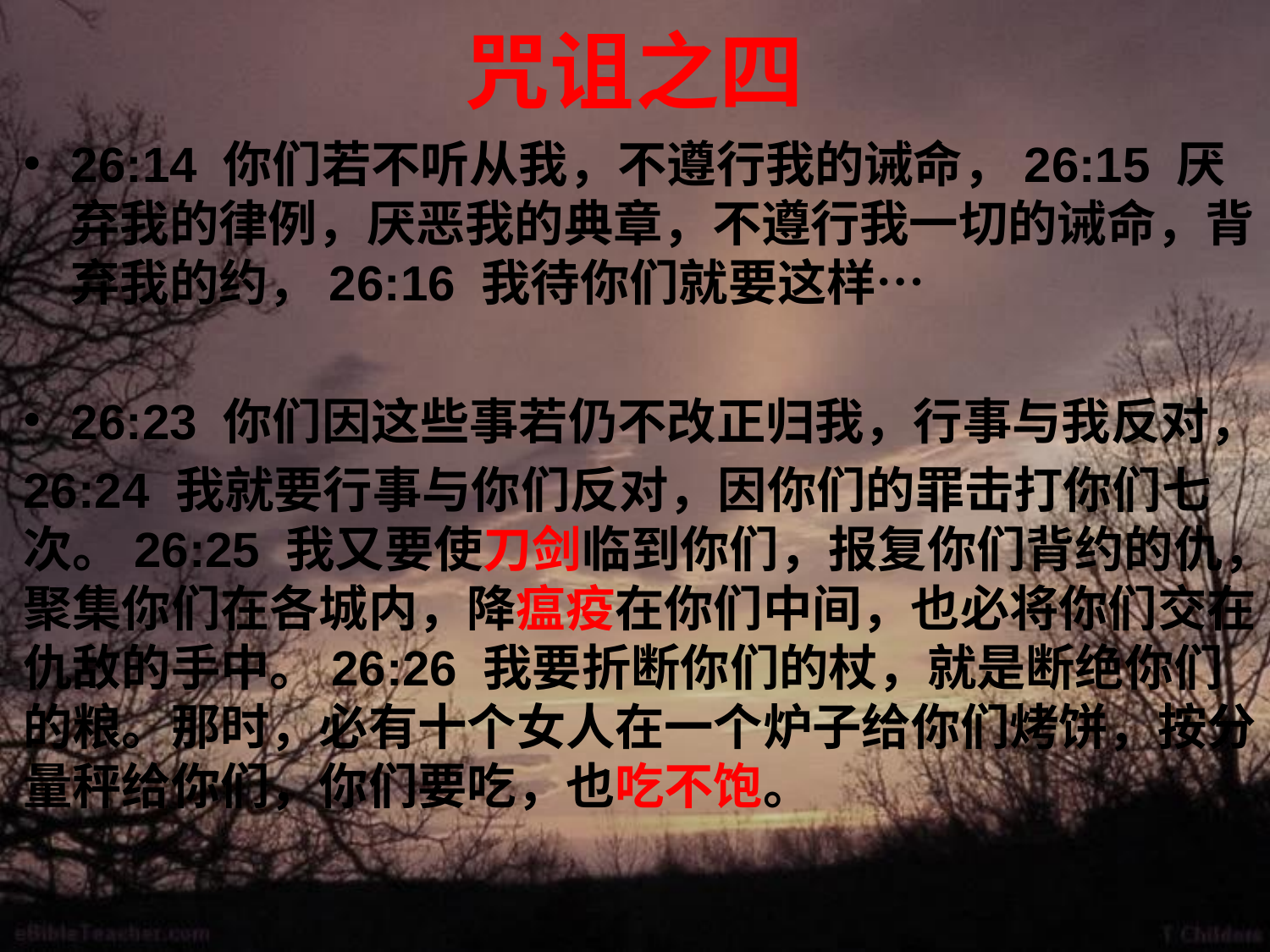

# 咒诅之四
26:14 你们若不听从我，不遵行我的诫命，26:15 厌弃我的律例，厌恶我的典章，不遵行我一切的诫命，背弃我的约，26:16 我待你们就要这样…

26:23 你们因这些事若仍不改正归我，行事与我反对，
26:24 我就要行事与你们反对，因你们的罪击打你们七次。26:25 我又要使刀剑临到你们，报复你们背约的仇，聚集你们在各城内，降瘟疫在你们中间，也必将你们交在仇敌的手中。26:26 我要折断你们的杖，就是断绝你们的粮。那时，必有十个女人在一个炉子给你们烤饼，按分量秤给你们，你们要吃，也吃不饱。